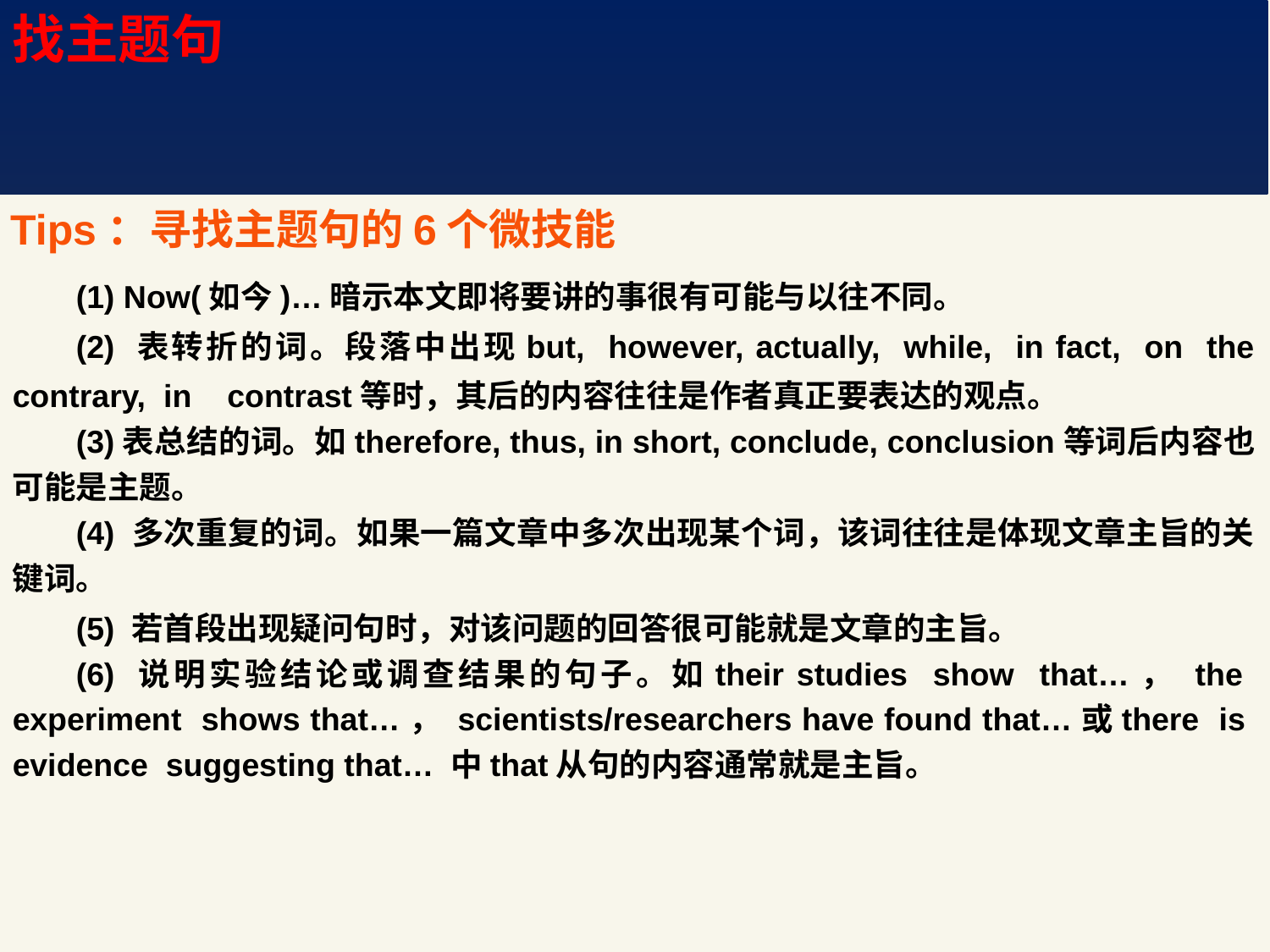

找主题句

Tips：寻找主题句的6个微技能
(1) Now(如今)…暗示本文即将要讲的事很有可能与以往不同。
(2) 表转折的词。段落中出现but,  however, actually,  while,  in fact,  on  the contrary,  in    contrast等时，其后的内容往往是作者真正要表达的观点。
(3)表总结的词。如therefore, thus, in short, conclude, conclusion等词后内容也可能是主题。
(4) 多次重复的词。如果一篇文章中多次出现某个词，该词往往是体现文章主旨的关键词。
(5) 若首段出现疑问句时，对该问题的回答很可能就是文章的主旨。
(6) 说明实验结论或调查结果的句子。如their studies  show  that…， the  experiment  shows that…， scientists/researchers have found that…或there  is  evidence  suggesting that… 中that从句的内容通常就是主旨。